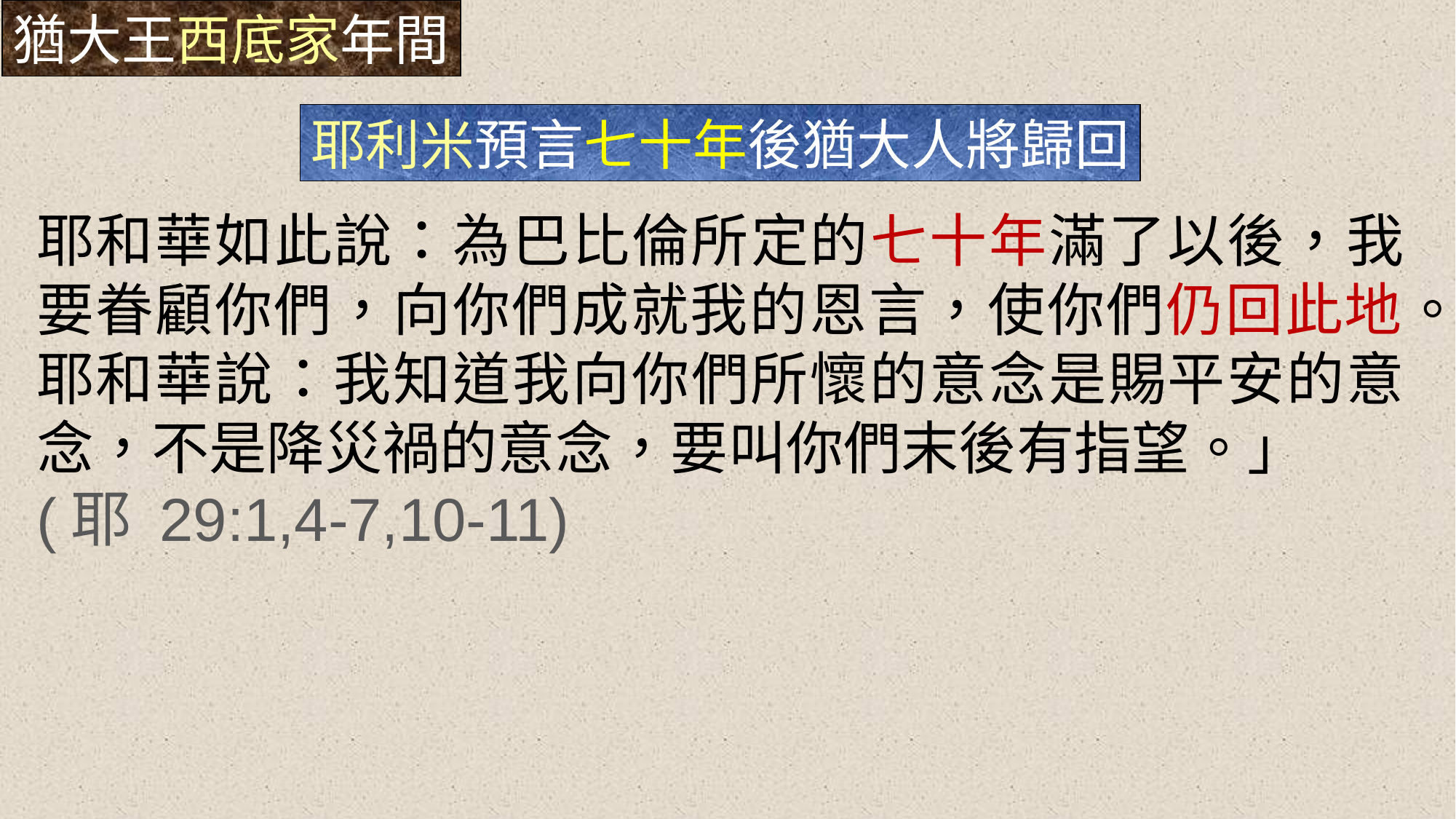

猶大王西底家年間
耶利米預言七十年後猶大人將歸回
耶和華如此說：為巴比倫所定的七十年滿了以後，我要眷顧你們，向你們成就我的恩言，使你們仍回此地。
耶和華說：我知道我向你們所懷的意念是賜平安的意念，不是降災禍的意念，要叫你們末後有指望。」
(耶 29:1,4-7,10-11)